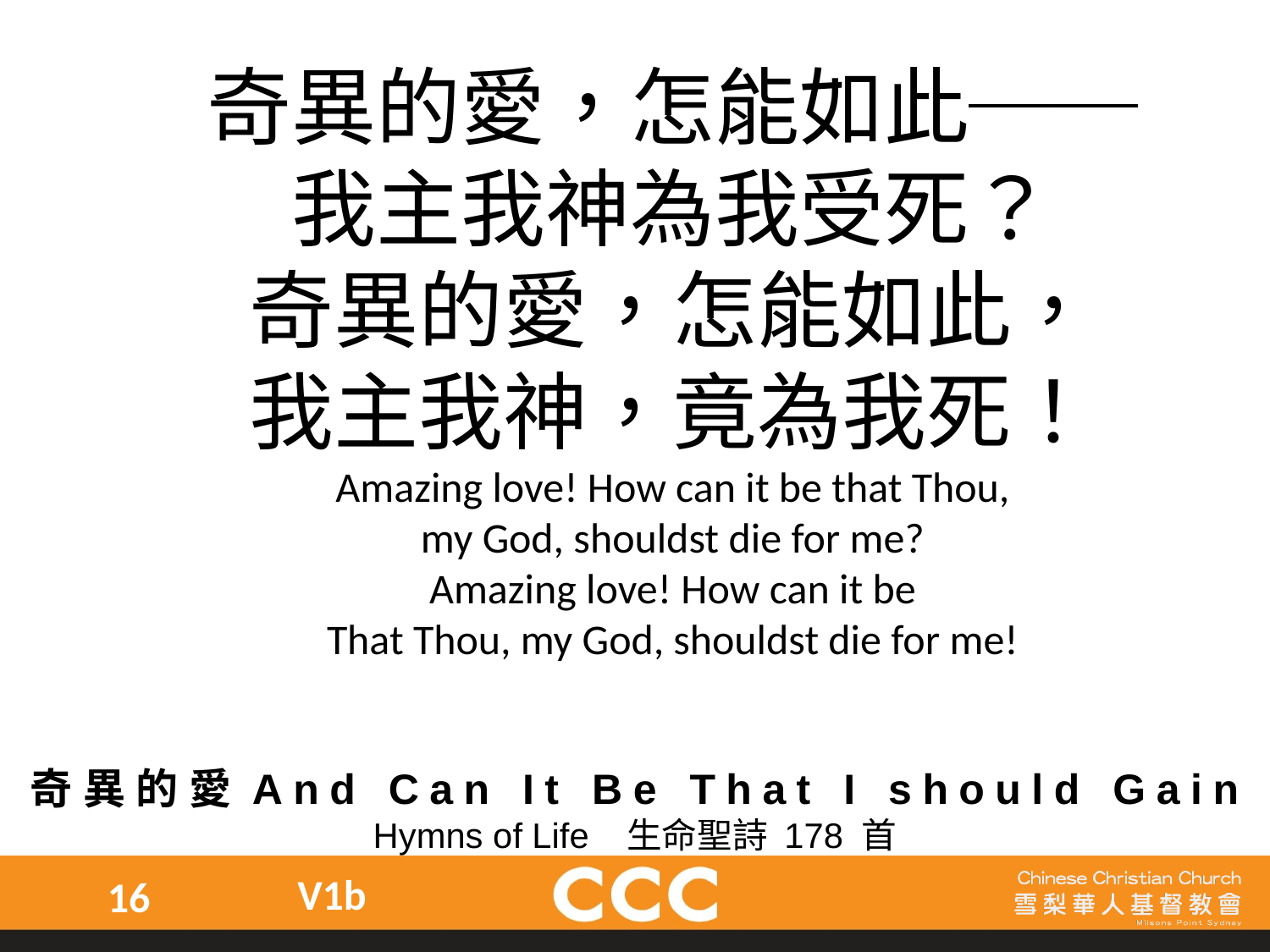

奇異的愛，怎能如此──
我主我神為我受死？
奇異的愛，怎能如此，
我主我神，竟為我死！
Amazing love! How can it be that Thou,
my God, shouldst die for me?
Amazing love! How can it be
That Thou, my God, shouldst die for me!
奇異的愛And Can It Be That I should Gain
Hymns of Life   生命聖詩 178 首
V1b
16